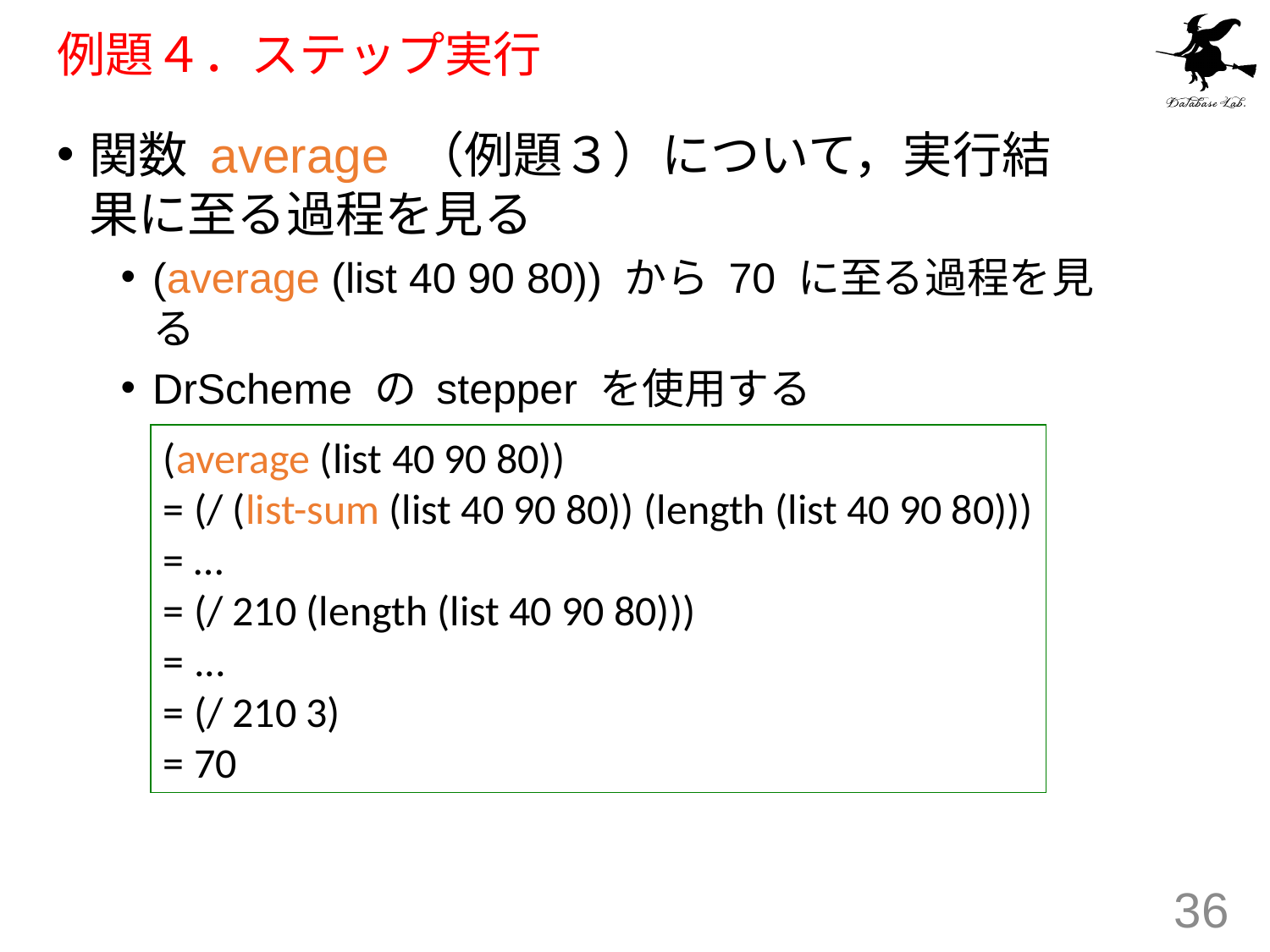

# 例題４．ステップ実行
関数 average （例題３）について，実行結果に至る過程を見る
(average (list 40 90 80)) から 70 に至る過程を見る
DrScheme の stepper を使用する

(average (list 40 90 80))
= (/ (list-sum (list 40 90 80)) (length (list 40 90 80)))
= …
= (/ 210 (length (list 40 90 80)))
= ...
= (/ 210 3)
= 70
36